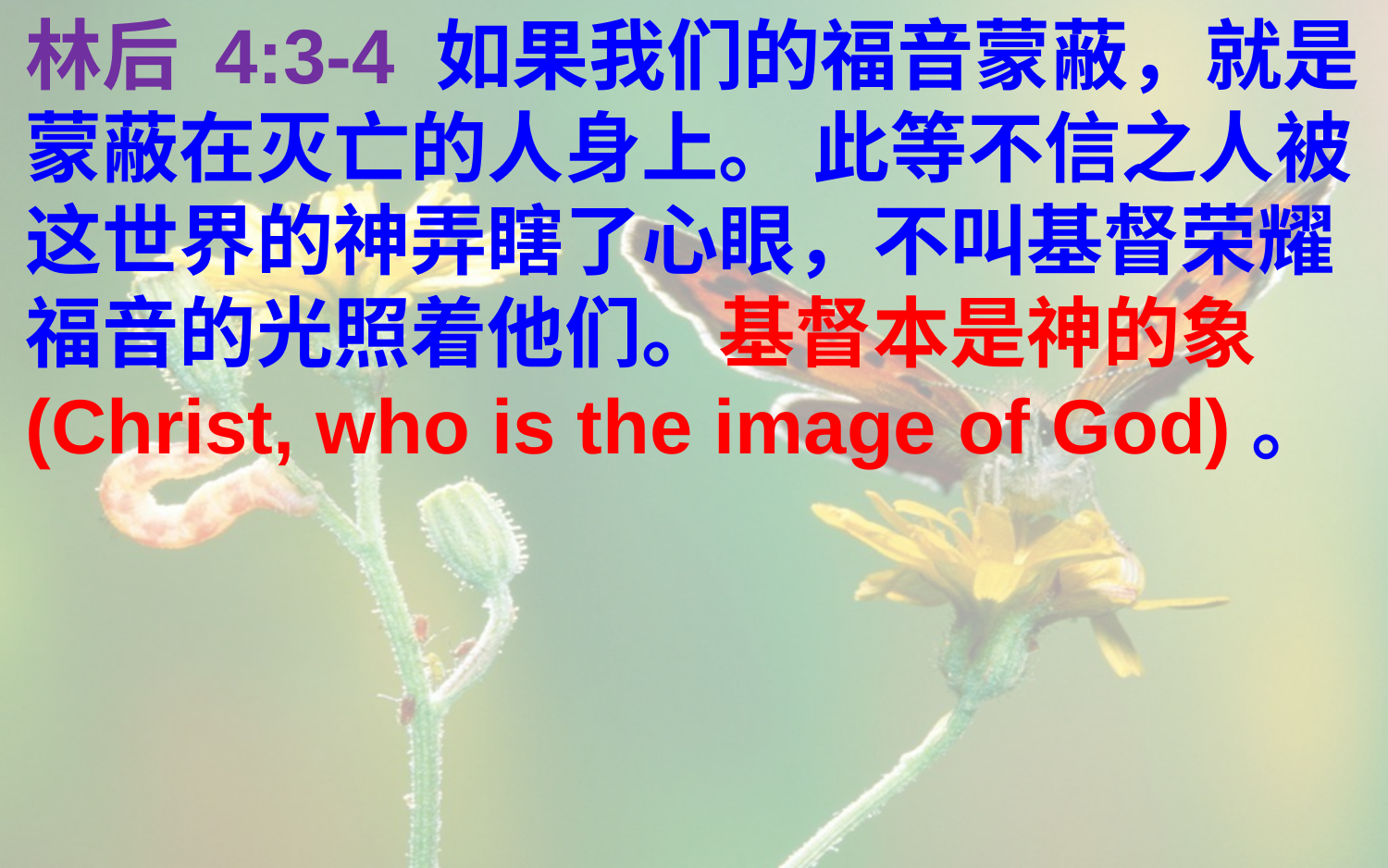

林后 4:3-4 如果我们的福音蒙蔽，就是蒙蔽在灭亡的人身上。 此等不信之人被这世界的神弄瞎了心眼，不叫基督荣耀福音的光照着他们。基督本是神的象(Christ, who is the image of God)。